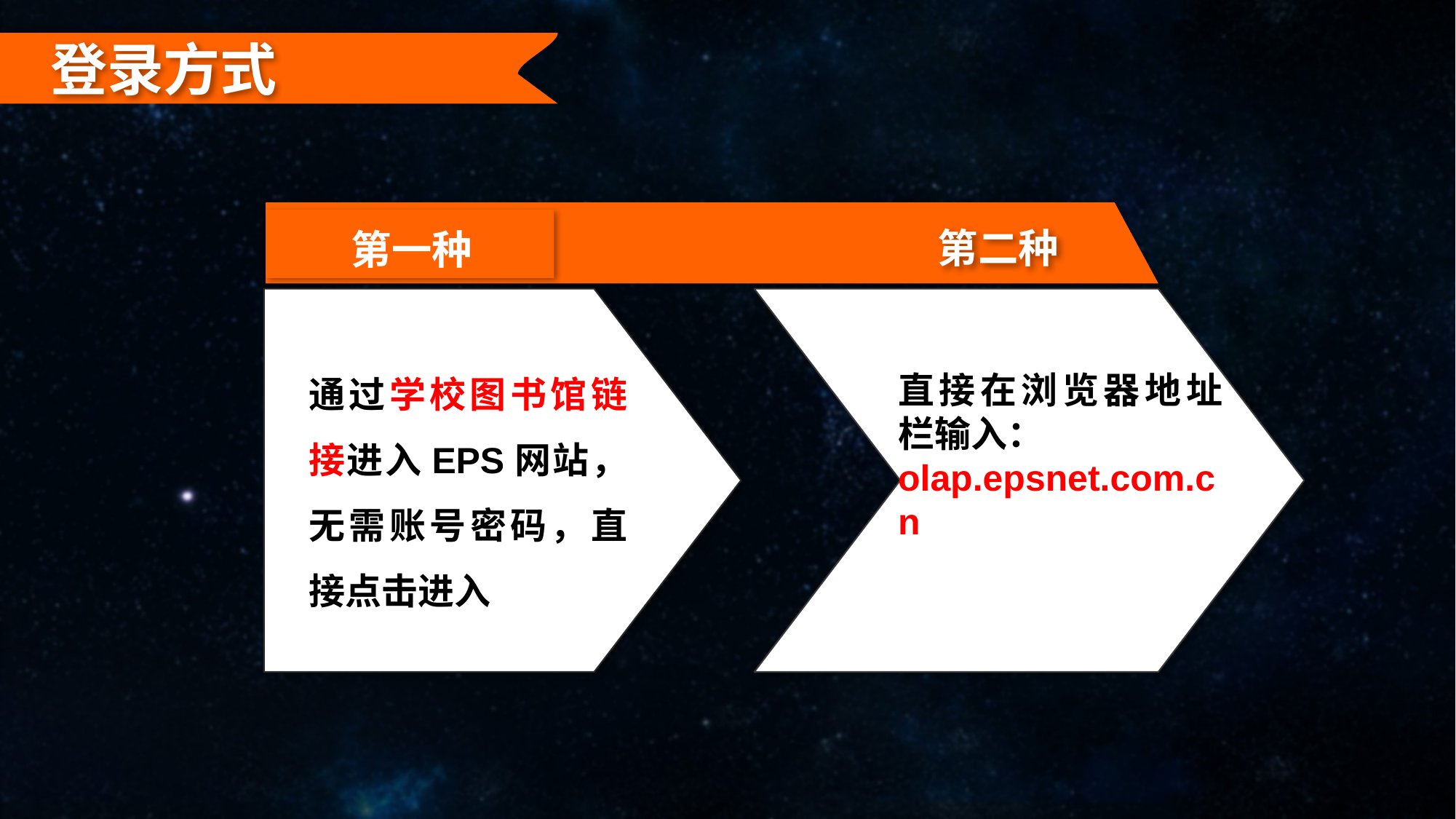

登录方式

第二种
第一种

直接在浏览器地址栏输入：
olap.epsnet.com.cn

通过学校图书馆链接进入EPS网站，无需账号密码，直接点击进入